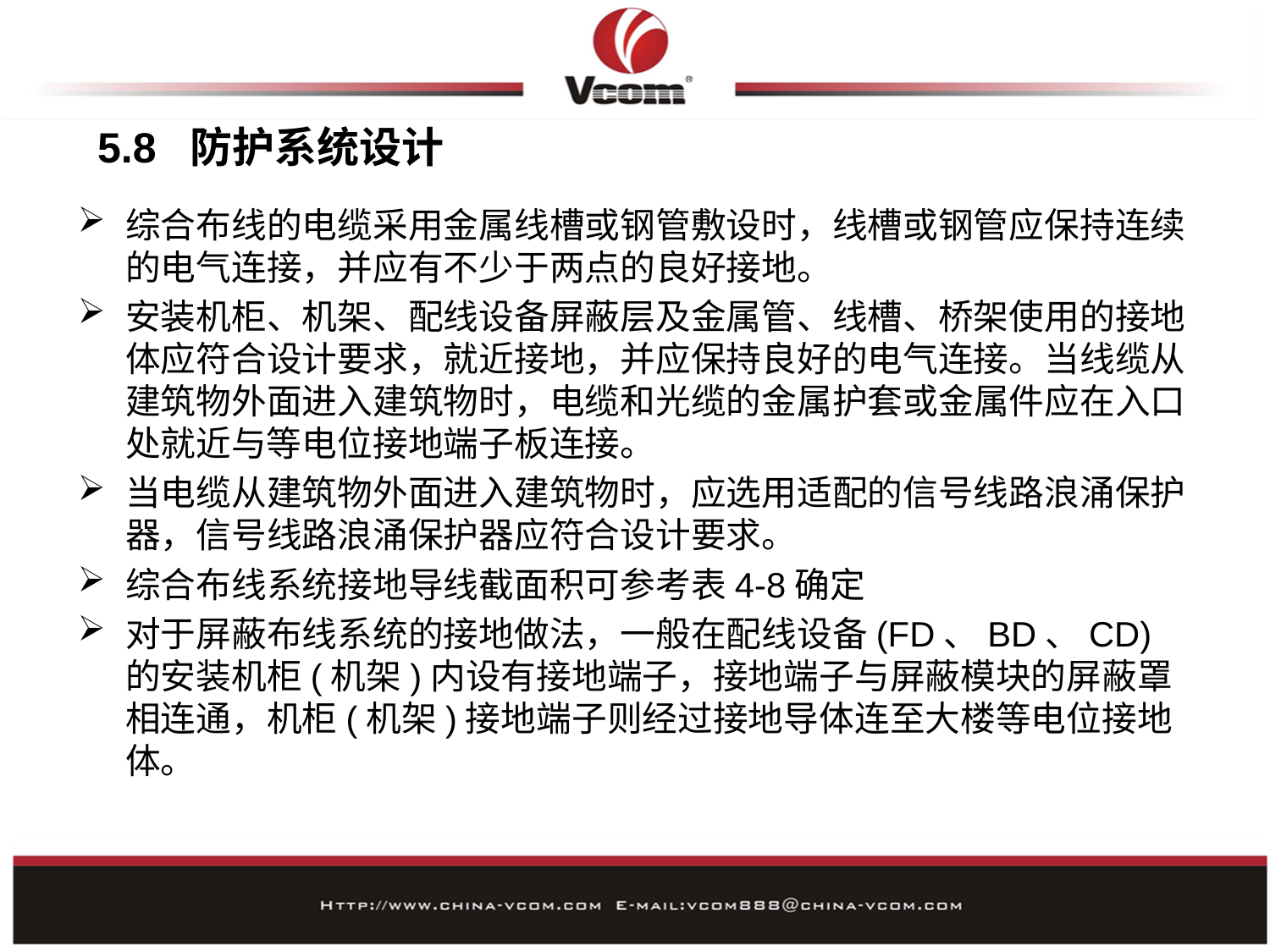

# 5.8  防护系统设计
综合布线的电缆采用金属线槽或钢管敷设时，线槽或钢管应保持连续的电气连接，并应有不少于两点的良好接地。
安装机柜、机架、配线设备屏蔽层及金属管、线槽、桥架使用的接地体应符合设计要求，就近接地，并应保持良好的电气连接。当线缆从建筑物外面进入建筑物时，电缆和光缆的金属护套或金属件应在入口处就近与等电位接地端子板连接。
当电缆从建筑物外面进入建筑物时，应选用适配的信号线路浪涌保护器，信号线路浪涌保护器应符合设计要求。
综合布线系统接地导线截面积可参考表4-8确定
对于屏蔽布线系统的接地做法，一般在配线设备(FD、BD、CD)的安装机柜(机架)内设有接地端子，接地端子与屏蔽模块的屏蔽罩相连通，机柜(机架)接地端子则经过接地导体连至大楼等电位接地体。